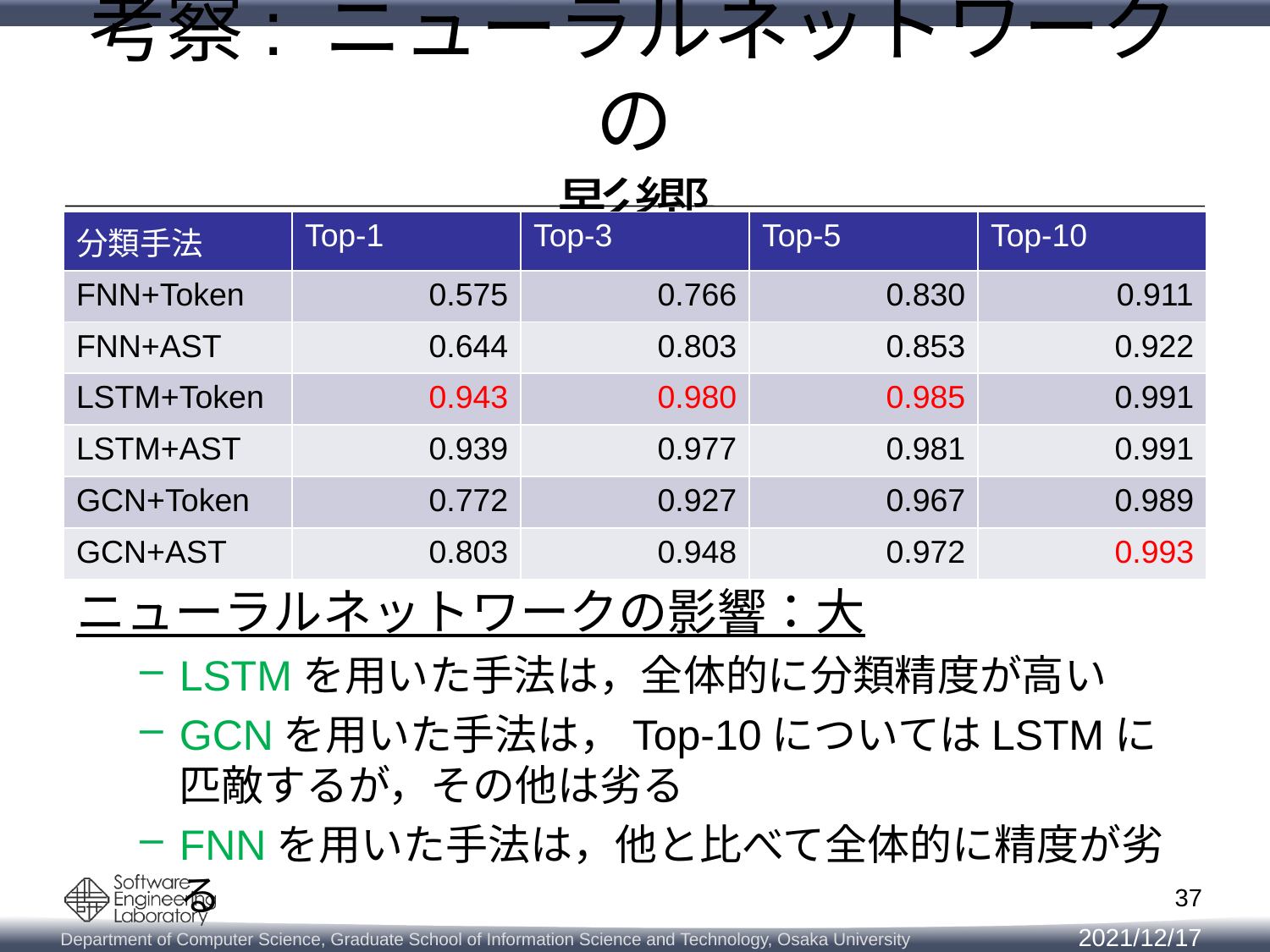

# 考察: ニューラルネットワークの 影響
| 分類手法 | Top-1 | Top-3 | Top-5 | Top-10 |
| --- | --- | --- | --- | --- |
| FNN+Token | 0.575 | 0.766 | 0.830 | 0.911 |
| FNN+AST | 0.644 | 0.803 | 0.853 | 0.922 |
| LSTM+Token | 0.943 | 0.980 | 0.985 | 0.991 |
| LSTM+AST | 0.939 | 0.977 | 0.981 | 0.991 |
| GCN+Token | 0.772 | 0.927 | 0.967 | 0.989 |
| GCN+AST | 0.803 | 0.948 | 0.972 | 0.993 |
ニューラルネットワークの影響：大
LSTMを用いた手法は，全体的に分類精度が高い
GCNを用いた手法は，Top-10についてはLSTMに
匹敵するが，その他は劣る
FNNを用いた手法は，他と比べて全体的に精度が劣る
37
2021/12/17